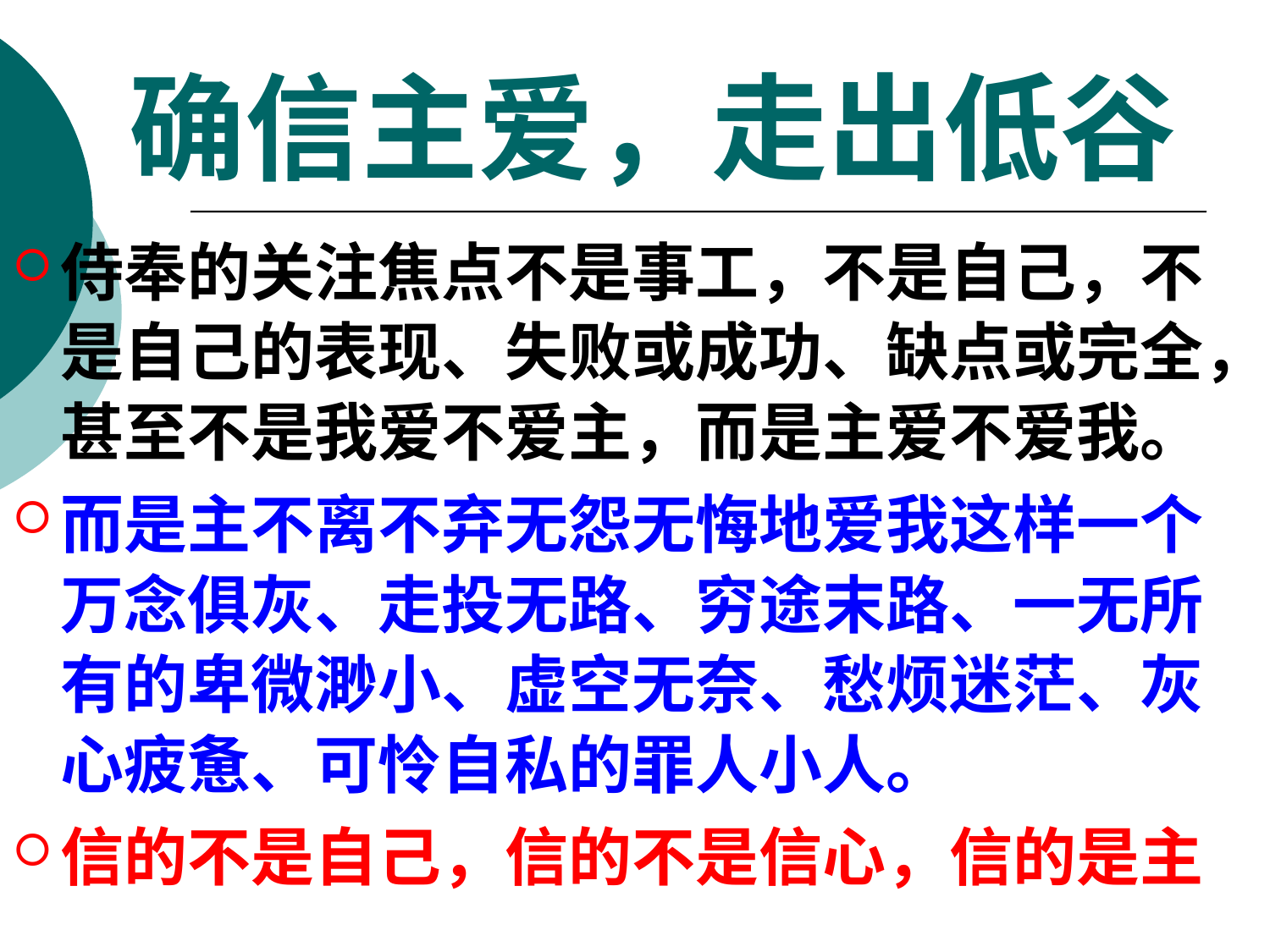

# 确信主爱，走出低谷
侍奉的关注焦点不是事工，不是自己，不是自己的表现、失败或成功、缺点或完全，甚至不是我爱不爱主，而是主爱不爱我。
而是主不离不弃无怨无悔地爱我这样一个万念俱灰、走投无路、穷途末路、一无所有的卑微渺小、虚空无奈、愁烦迷茫、灰心疲惫、可怜自私的罪人小人。
信的不是自己，信的不是信心，信的是主